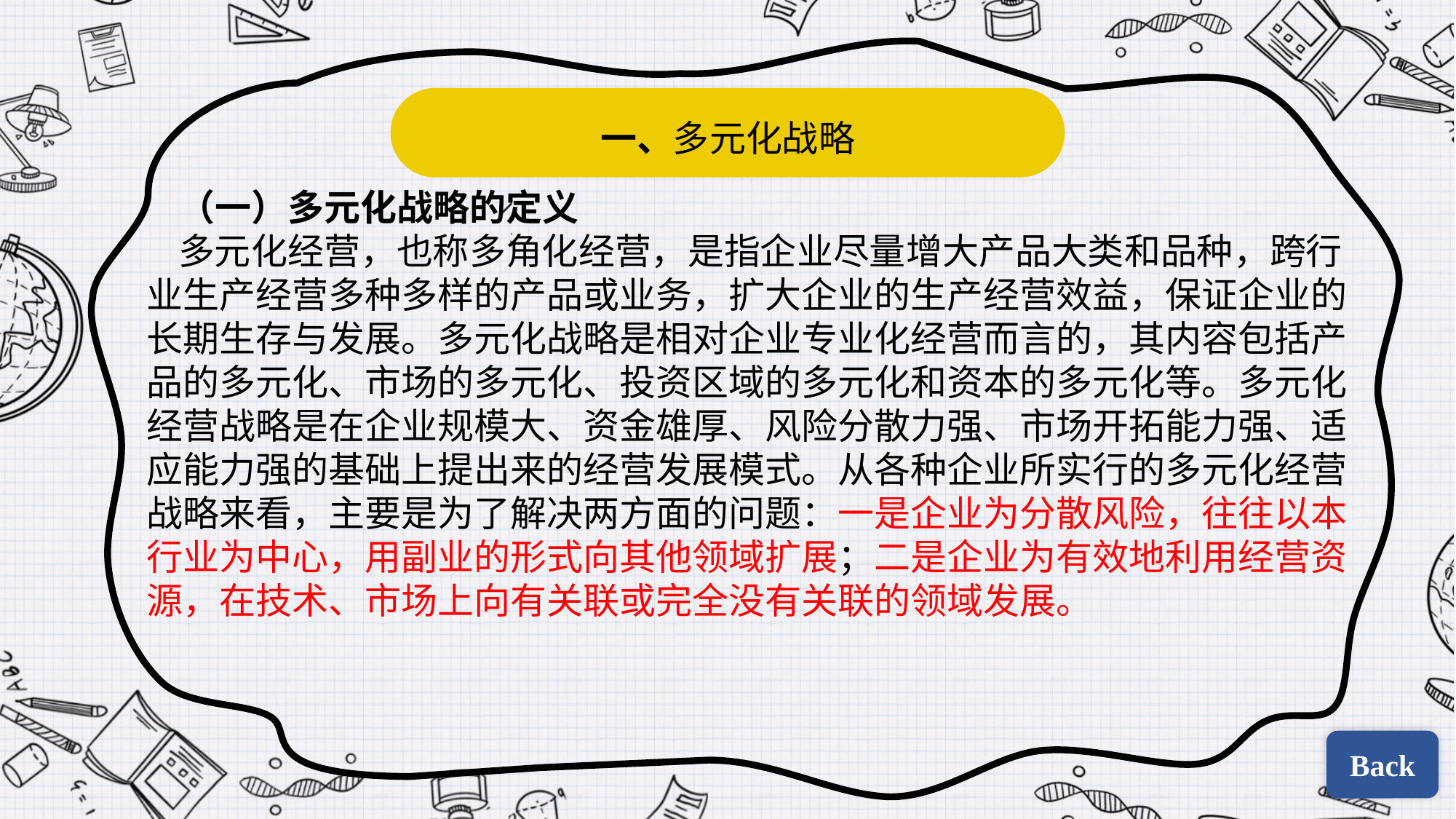

一、多元化战略
（一）多元化战略的定义
多元化经营，也称多角化经营，是指企业尽量增大产品大类和品种，跨行业生产经营多种多样的产品或业务，扩大企业的生产经营效益，保证企业的长期生存与发展。多元化战略是相对企业专业化经营而言的，其内容包括产品的多元化、市场的多元化、投资区域的多元化和资本的多元化等。多元化经营战略是在企业规模大、资金雄厚、风险分散力强、市场开拓能力强、适应能力强的基础上提出来的经营发展模式。从各种企业所实行的多元化经营战略来看，主要是为了解决两方面的问题：一是企业为分散风险，往往以本行业为中心，用副业的形式向其他领域扩展；二是企业为有效地利用经营资源，在技术、市场上向有关联或完全没有关联的领域发展。

Back